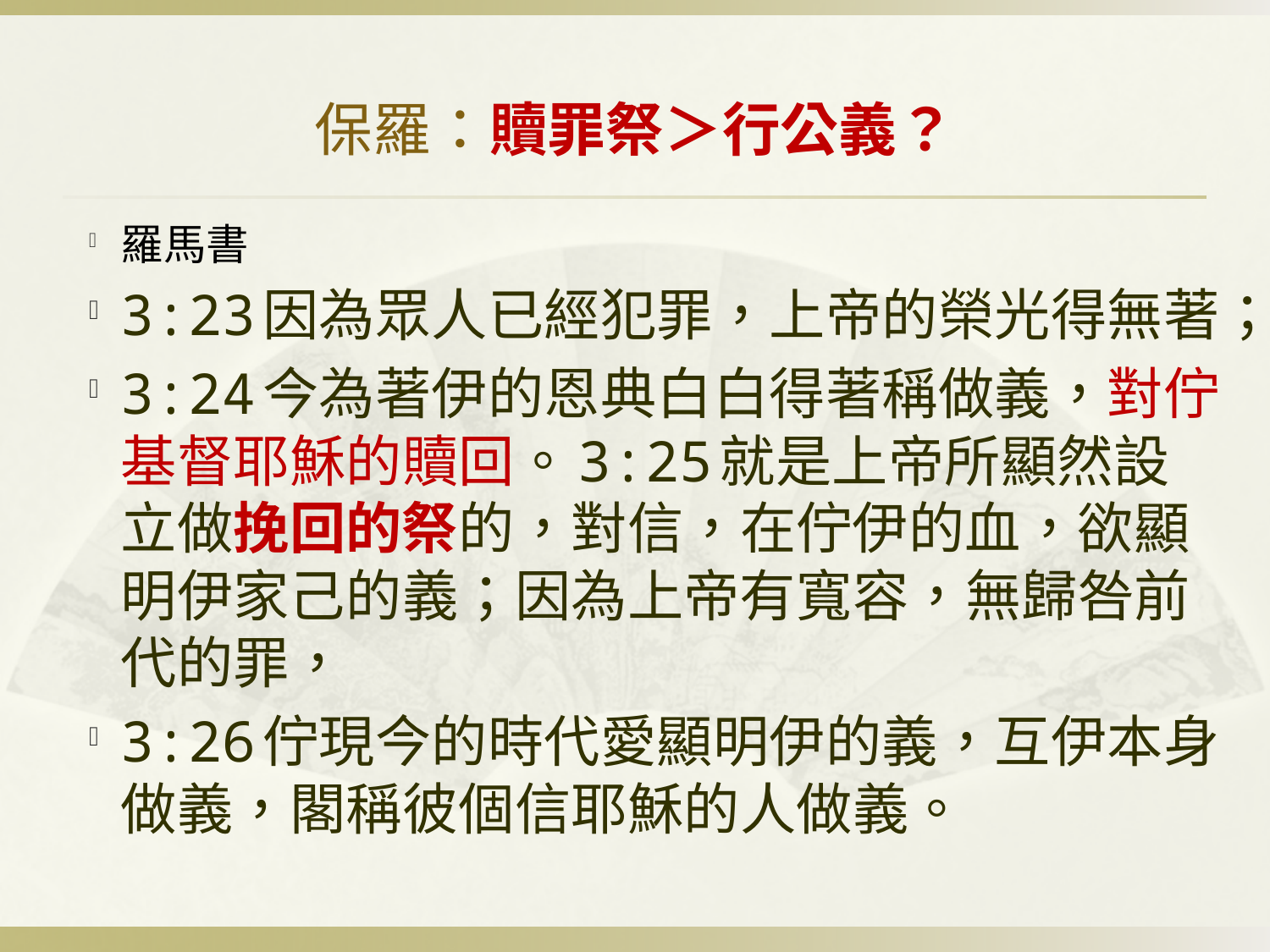

# 保羅：贖罪祭＞行公義？
羅馬書
3:23因為眾人已經犯罪，上帝的榮光得無著；
3:24今為著伊的恩典白白得著稱做義，對佇基督耶穌的贖回。3:25就是上帝所顯然設立做挽回的祭的，對信，在佇伊的血，欲顯明伊家己的義；因為上帝有寬容，無歸咎前代的罪，
3:26佇現今的時代愛顯明伊的義，互伊本身做義，閣稱彼個信耶穌的人做義。